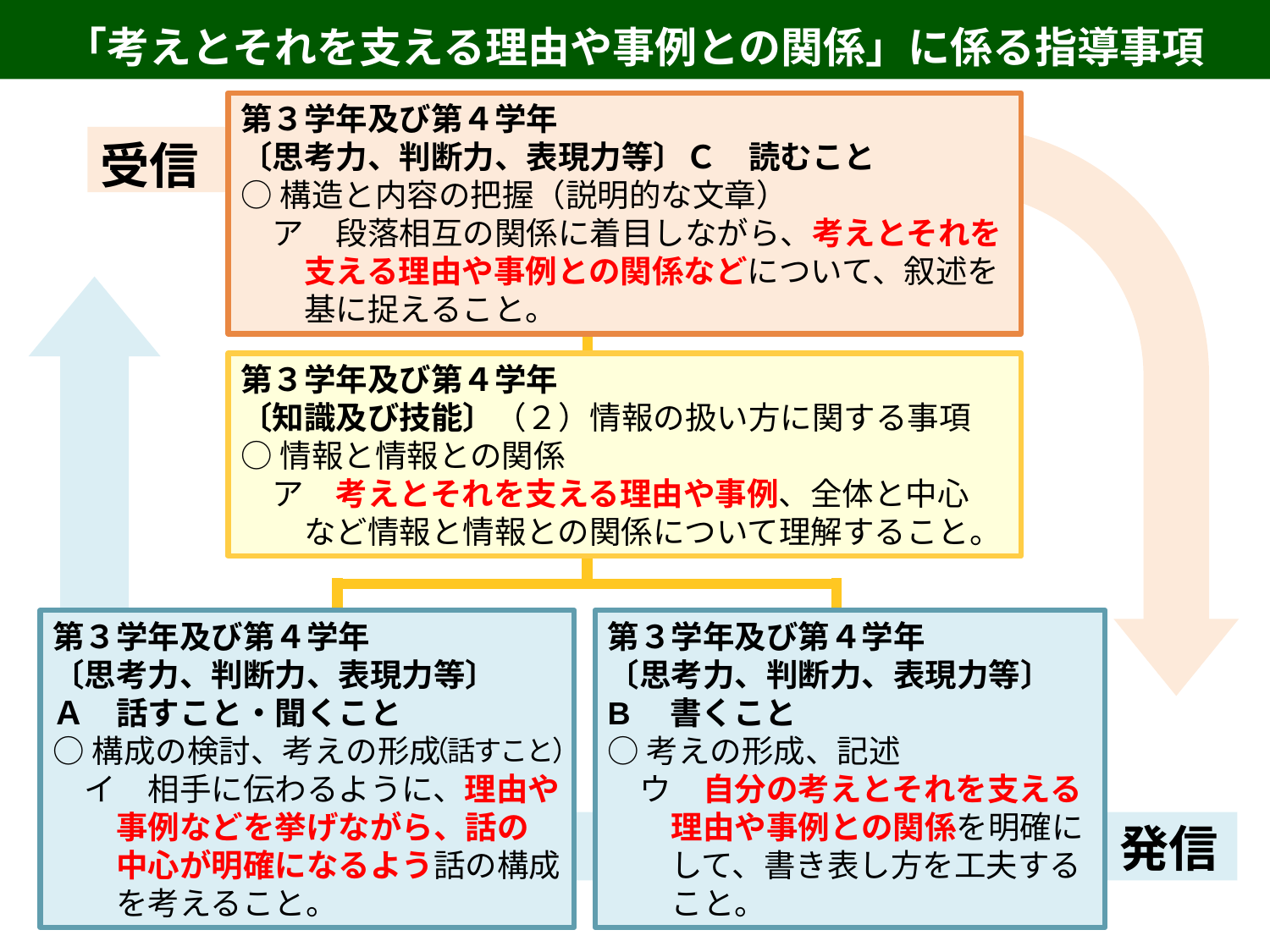

「考えとそれを支える理由や事例との関係」に係る指導事項

第３学年及び第４学年
〔思考力、判断力、表現力等〕Ｃ　読むこと
○構造と内容の把握（説明的な文章）
　ア　段落相互の関係に着目しながら、考えとそれを
　　支える理由や事例との関係などについて、叙述を
　　基に捉えること。
受信
第３学年及び第４学年
〔知識及び技能〕（２）情報の扱い方に関する事項
○情報と情報との関係
　ア　考えとそれを支える理由や事例、全体と中心
　　など情報と情報との関係について理解すること。
第３学年及び第４学年
〔思考力、判断力、表現力等〕
Ａ　話すこと・聞くこと
○構成の検討、考えの形成
　イ　相手に伝わるように、理由や
　　事例などを挙げながら、話の
　　中心が明確になるよう話の構成
　　を考えること。
（話すこと）
第３学年及び第４学年
〔思考力、判断力、表現力等〕
B　書くこと
○考えの形成、記述
　ウ　自分の考えとそれを支える
　　理由や事例との関係を明確に
　　して、書き表し方を工夫する
　　こと。
発信